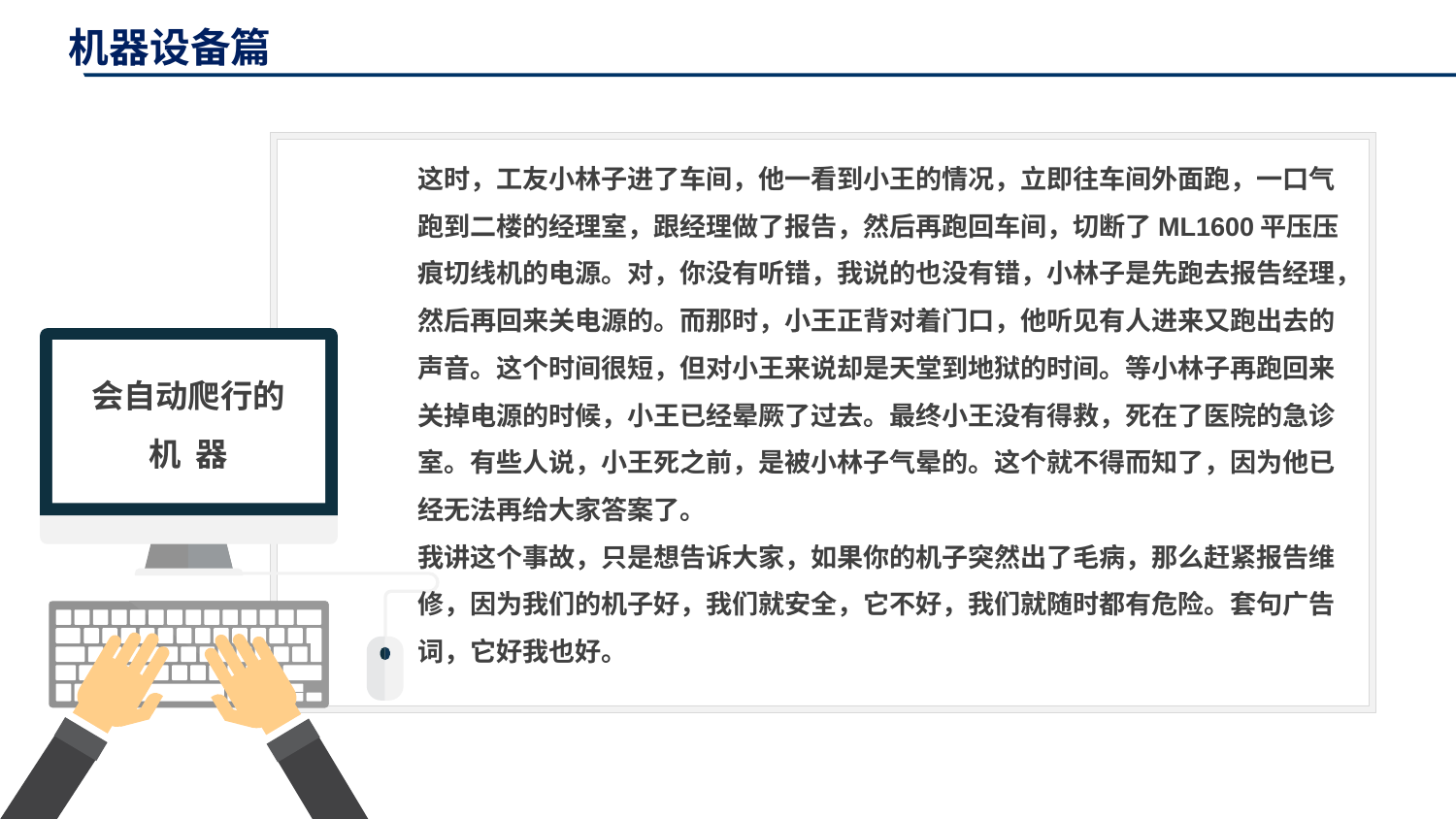

机器设备篇

这时，工友小林子进了车间，他一看到小王的情况，立即往车间外面跑，一口气跑到二楼的经理室，跟经理做了报告，然后再跑回车间，切断了ML1600平压压痕切线机的电源。对，你没有听错，我说的也没有错，小林子是先跑去报告经理，然后再回来关电源的。而那时，小王正背对着门口，他听见有人进来又跑出去的声音。这个时间很短，但对小王来说却是天堂到地狱的时间。等小林子再跑回来关掉电源的时候，小王已经晕厥了过去。最终小王没有得救，死在了医院的急诊室。有些人说，小王死之前，是被小林子气晕的。这个就不得而知了，因为他已经无法再给大家答案了。
我讲这个事故，只是想告诉大家，如果你的机子突然出了毛病，那么赶紧报告维修，因为我们的机子好，我们就安全，它不好，我们就随时都有危险。套句广告词，它好我也好。

会自动爬行的
机  器